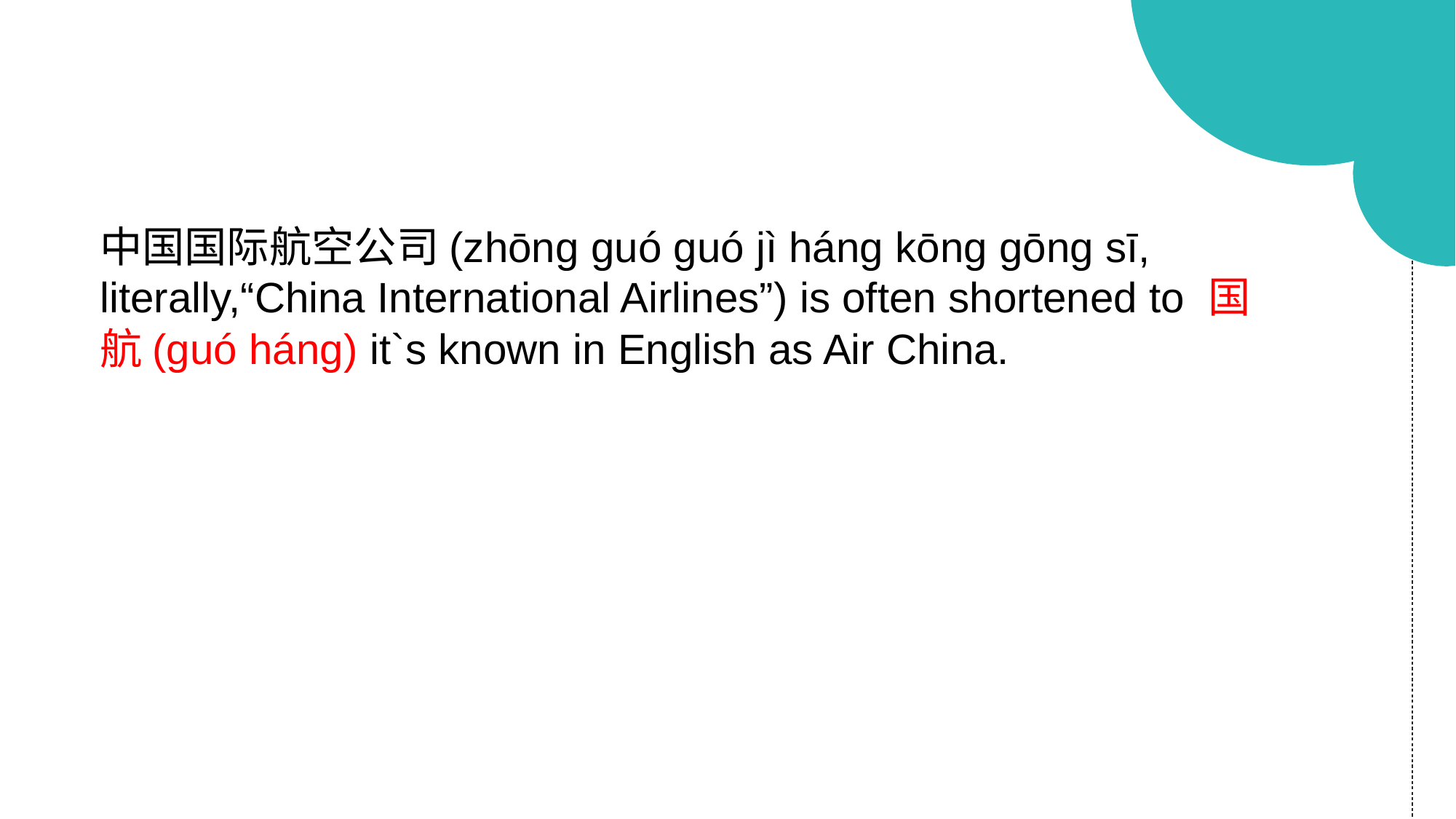

中国国际航空公司(zhōng guó guó jì háng kōng gōng sī, literally,“China International Airlines”) is often shortened to 国航(guó háng) it`s known in English as Air China.